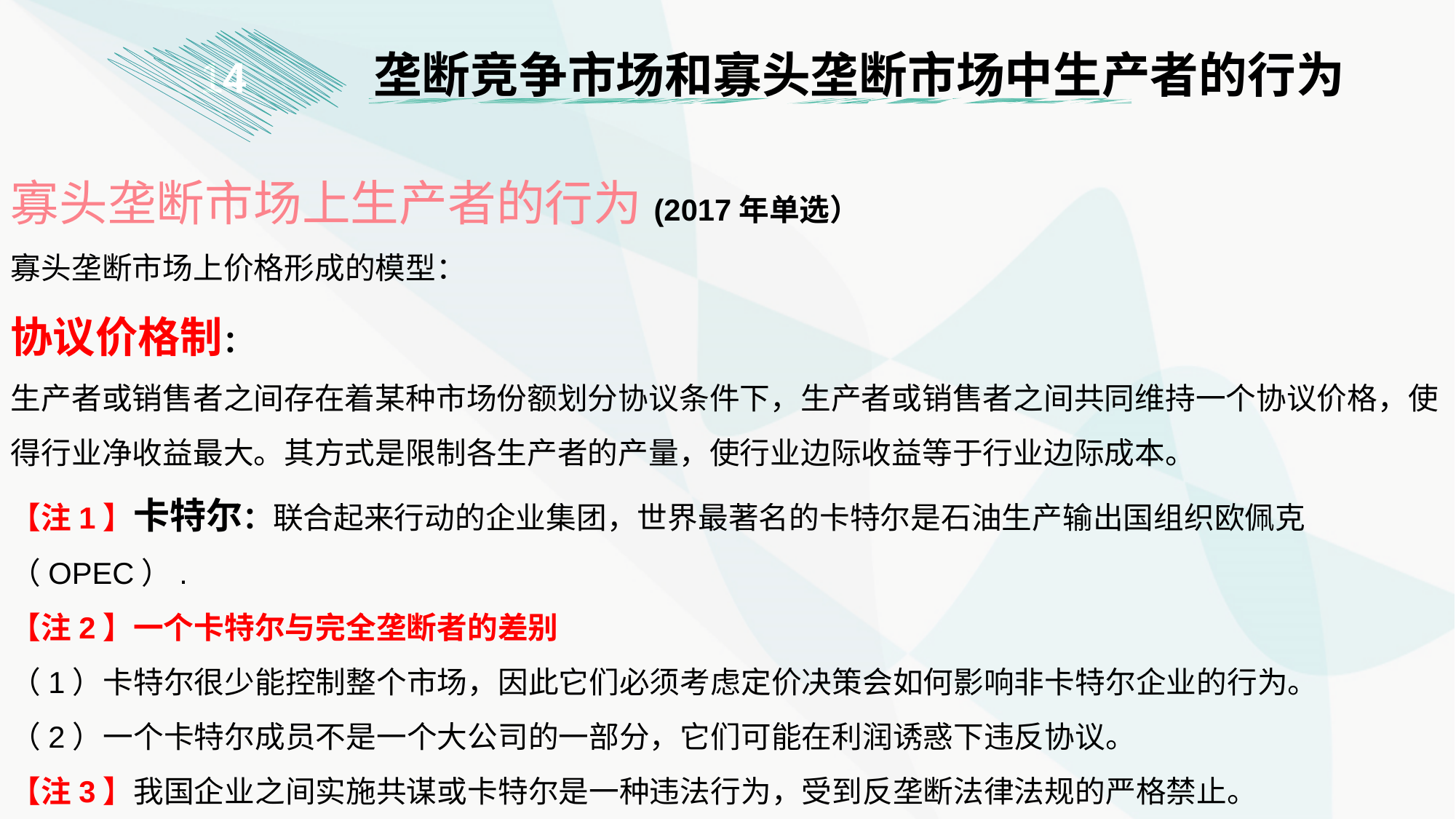

垄断竞争市场和寡头垄断市场中生产者的行为
1
4
寡头垄断市场上生产者的行为(2017年单选）
寡头垄断市场上价格形成的模型：
协议价格制：
生产者或销售者之间存在着某种市场份额划分协议条件下，生产者或销售者之间共同维持一个协议价格，使得行业净收益最大。其方式是限制各生产者的产量，使行业边际收益等于行业边际成本。
【注1】卡特尔：联合起来行动的企业集团，世界最著名的卡特尔是石油生产输出国组织欧佩克（OPEC）.
【注2】一个卡特尔与完全垄断者的差别
（1）卡特尔很少能控制整个市场，因此它们必须考虑定价决策会如何影响非卡特尔企业的行为。
（2）一个卡特尔成员不是一个大公司的一部分，它们可能在利润诱惑下违反协议。
【注3】我国企业之间实施共谋或卡特尔是一种违法行为，受到反垄断法律法规的严格禁止。